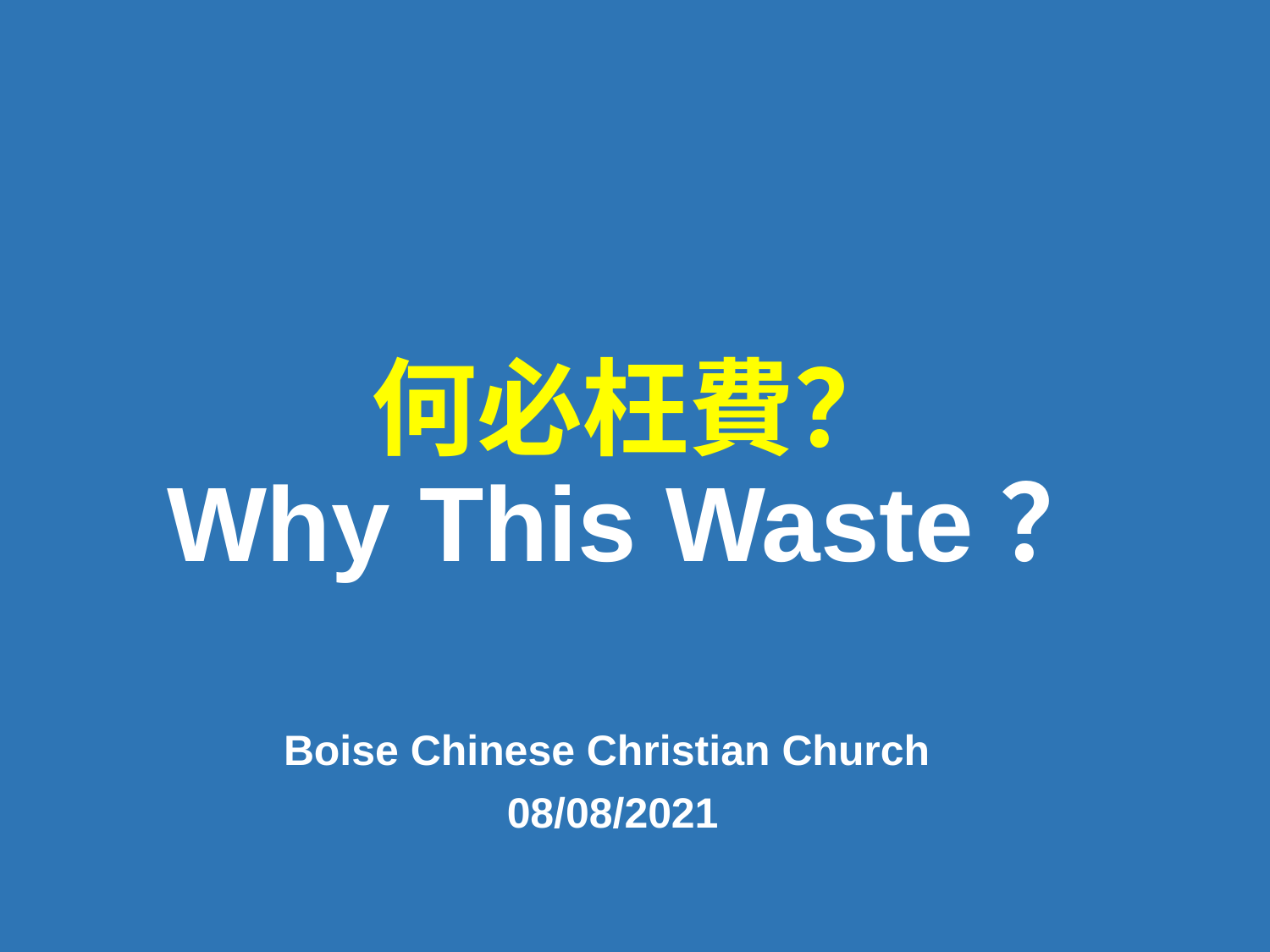

# 何必枉費？ Why This Waste？
Boise Chinese Christian Church
08/08/2021